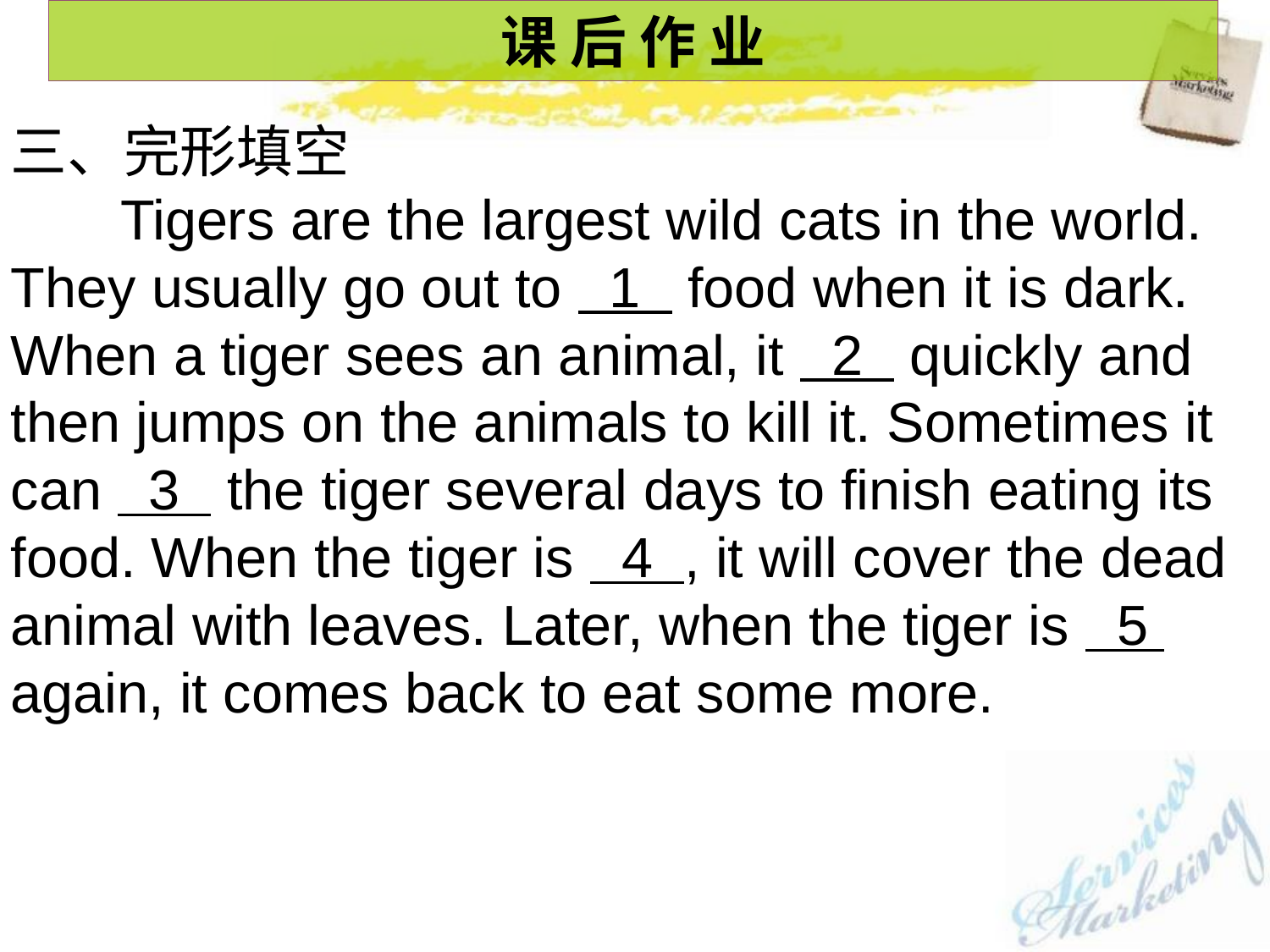

课 后 作 业
三、完形填空
       Tigers are the largest wild cats in the world. They usually go out to   1   food when it is dark. When a tiger sees an animal, it   2   quickly and then jumps on the animals to kill it. Sometimes it can   3   the tiger several days to finish eating its food. When the tiger is   4  , it will cover the dead animal with leaves. Later, when the tiger is   5  again, it comes back to eat some more.